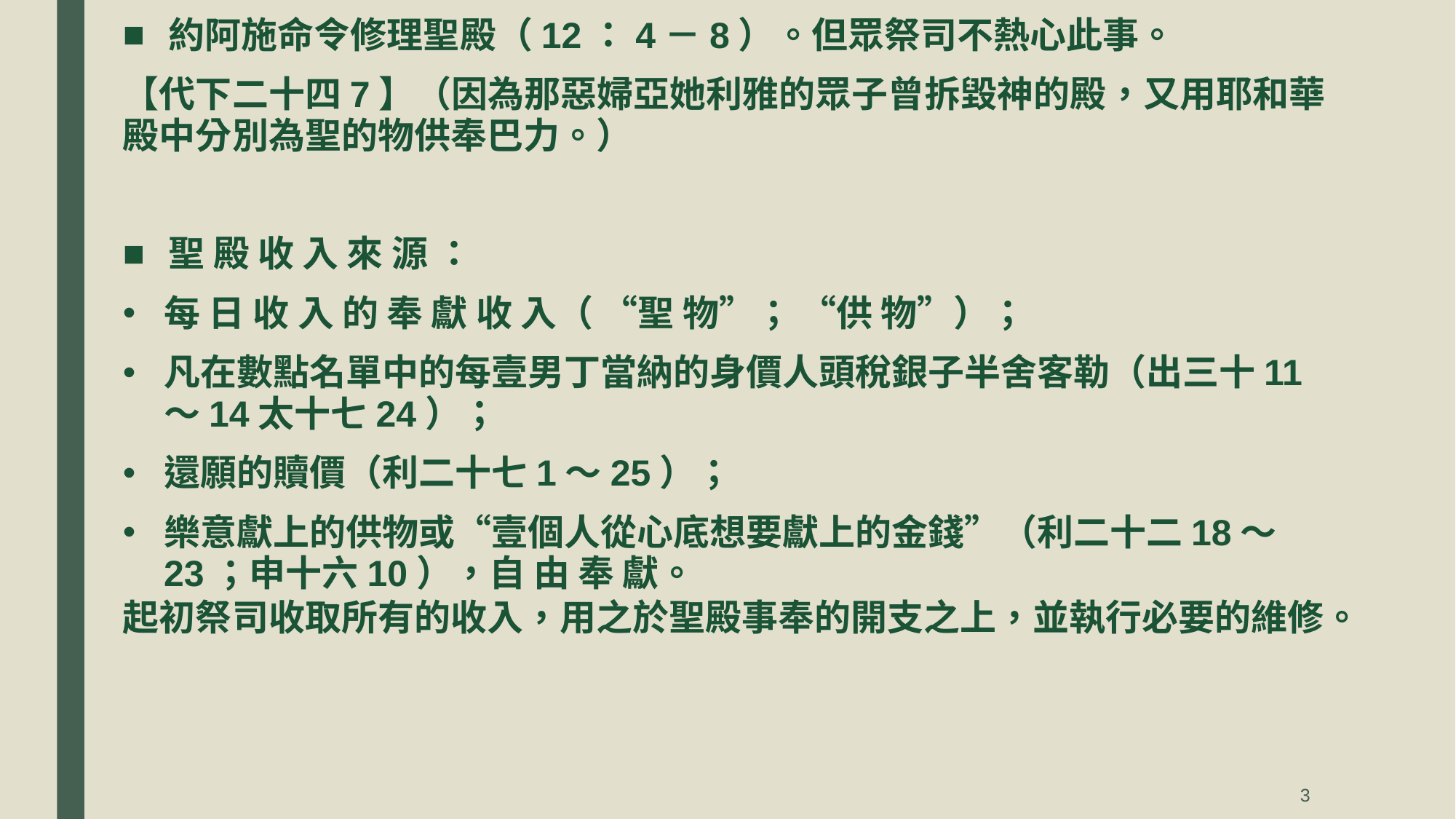

約阿施命令修理聖殿（12：4－8）。但眾祭司不熱心此事。
【代下二十四7】（因為那惡婦亞她利雅的眾子曾拆毀神的殿，又用耶和華殿中分別為聖的物供奉巴力。）

聖 殿 收 入 來 源 ：
每 日 收 入 的 奉 獻 收 入（ “聖 物”； “供 物”）；
凡在數點名單中的每壹男丁當納的身價人頭稅銀子半舍客勒（出三十11～14太十七24）；
還願的贖價（利二十七1～25）；
樂意獻上的供物或“壹個人從心底想要獻上的金錢”（利二十二18～23；申十六10），自 由 奉 獻。
起初祭司收取所有的收入，用之於聖殿事奉的開支之上，並執行必要的維修。
3